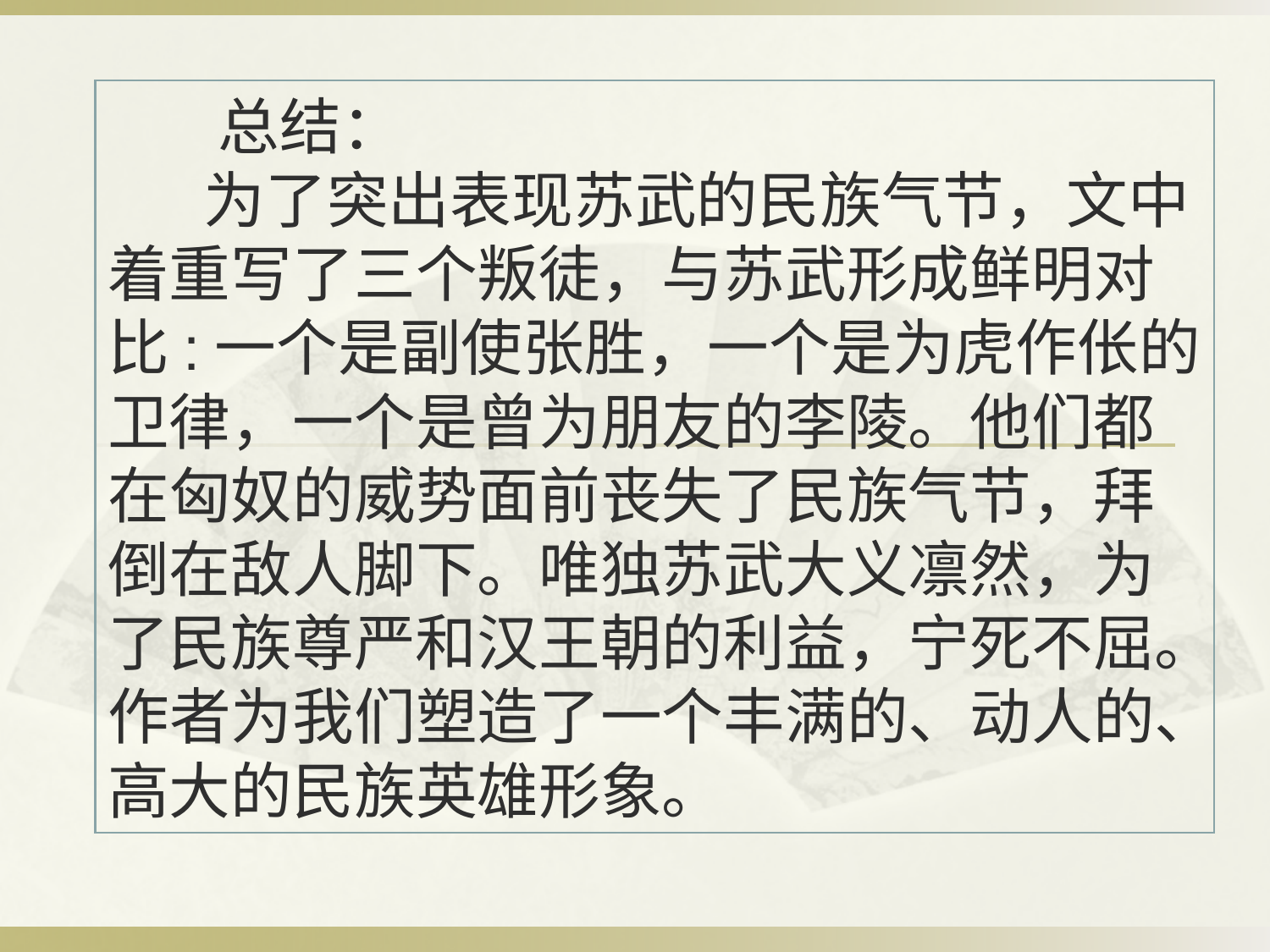

# 总结： 为了突出表现苏武的民族气节，文中着重写了三个叛徒，与苏武形成鲜明对比:一个是副使张胜，一个是为虎作伥的卫律，一个是曾为朋友的李陵。他们都在匈奴的威势面前丧失了民族气节，拜倒在敌人脚下。唯独苏武大义凛然，为了民族尊严和汉王朝的利益，宁死不屈。作者为我们塑造了一个丰满的、动人的、高大的民族英雄形象。